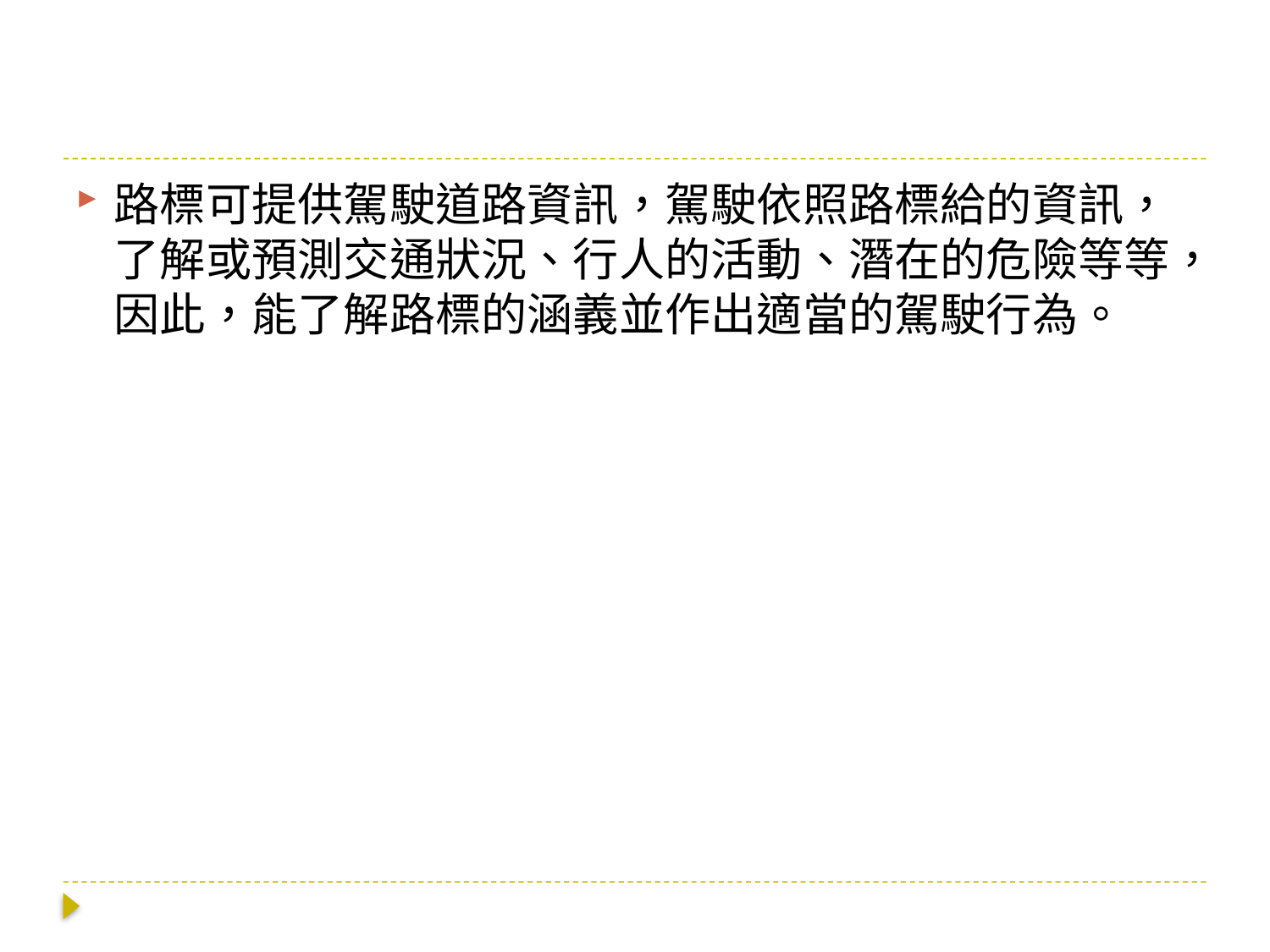

#
路標可提供駕駛道路資訊，駕駛依照路標給的資訊，了解或預測交通狀況、行人的活動、潛在的危險等等，因此，能了解路標的涵義並作出適當的駕駛行為。